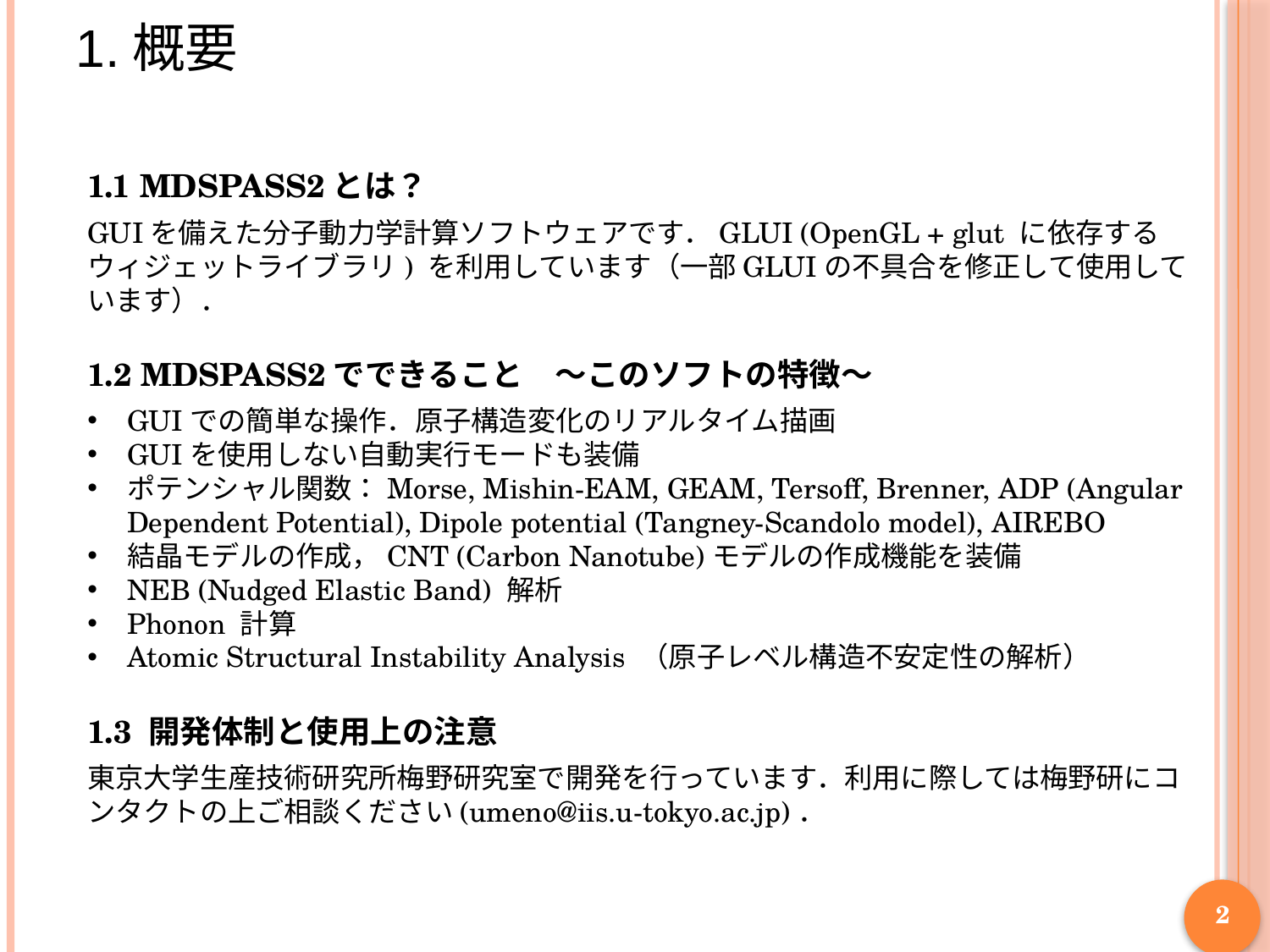

# 1.概要
1.1 MDSPASS2とは？
GUIを備えた分子動力学計算ソフトウェアです．GLUI (OpenGL + glut に依存するウィジェットライブラリ) を利用しています（一部GLUIの不具合を修正して使用しています）．

1.2 MDSPASS2でできること　～このソフトの特徴～
GUIでの簡単な操作．原子構造変化のリアルタイム描画
GUIを使用しない自動実行モードも装備
ポテンシャル関数：Morse, Mishin-EAM, GEAM, Tersoff, Brenner, ADP (Angular Dependent Potential), Dipole potential (Tangney-Scandolo model), AIREBO
結晶モデルの作成，CNT (Carbon Nanotube)モデルの作成機能を装備
NEB (Nudged Elastic Band) 解析
Phonon 計算
Atomic Structural Instability Analysis （原子レベル構造不安定性の解析）

1.3 開発体制と使用上の注意
東京大学生産技術研究所梅野研究室で開発を行っています．利用に際しては梅野研にコンタクトの上ご相談ください(umeno@iis.u-tokyo.ac.jp)．

2